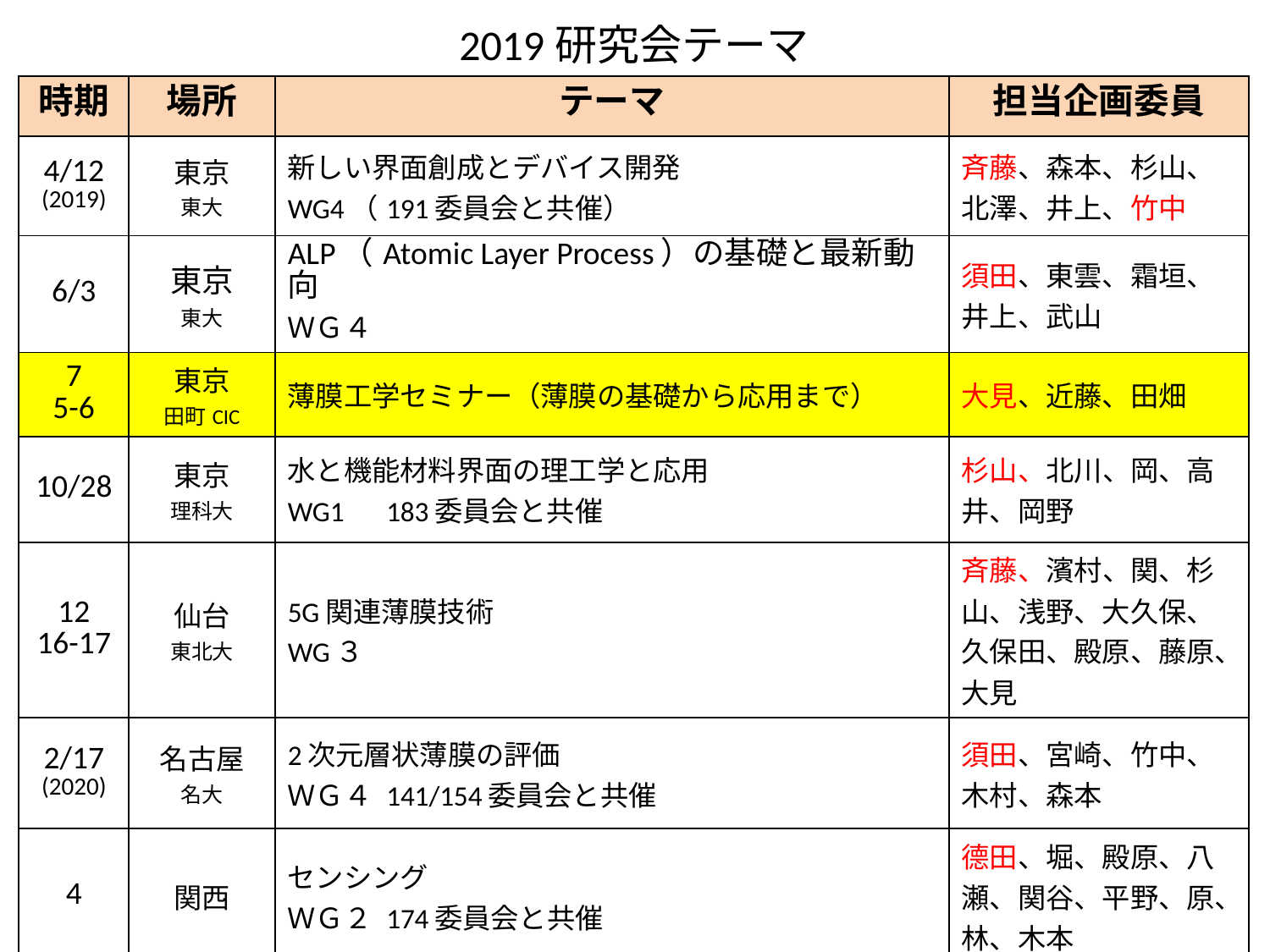

2019研究会テーマ
| 時期 | 場所 | テーマ | 担当企画委員 |
| --- | --- | --- | --- |
| 4/12 (2019) | 東京 東大 | 新しい界面創成とデバイス開発 WG4（191委員会と共催） | 斉藤、森本、杉山、北澤、井上、竹中 |
| 6/3 | 東京 東大 | ALP（Atomic Layer Process）の基礎と最新動向 ＷＧ４ | 須田、東雲、霜垣、井上、武山 |
| 7 5-6 | 東京 田町CIC | 薄膜工学セミナー（薄膜の基礎から応用まで） | 大見、近藤、田畑 |
| 10/28 | 東京 理科大 | 水と機能材料界面の理工学と応用 WG1　183委員会と共催 | 杉山、北川、岡、高井、岡野 |
| 12 16-17 | 仙台 東北大 | 5G関連薄膜技術 WG３ | 斉藤、濱村、関、杉山、浅野、大久保、久保田、殿原、藤原、大見 |
| 2/17 (2020) | 名古屋 名大 | 2次元層状薄膜の評価 ＷＧ４ 141/154委員会と共催 | 須田、宮崎、竹中、木村、森本 |
| 4 | 関西 | センシング ＷＧ２ 174委員会と共催 | 德田、堀、殿原、八瀬、関谷、平野、原、林、木本 |